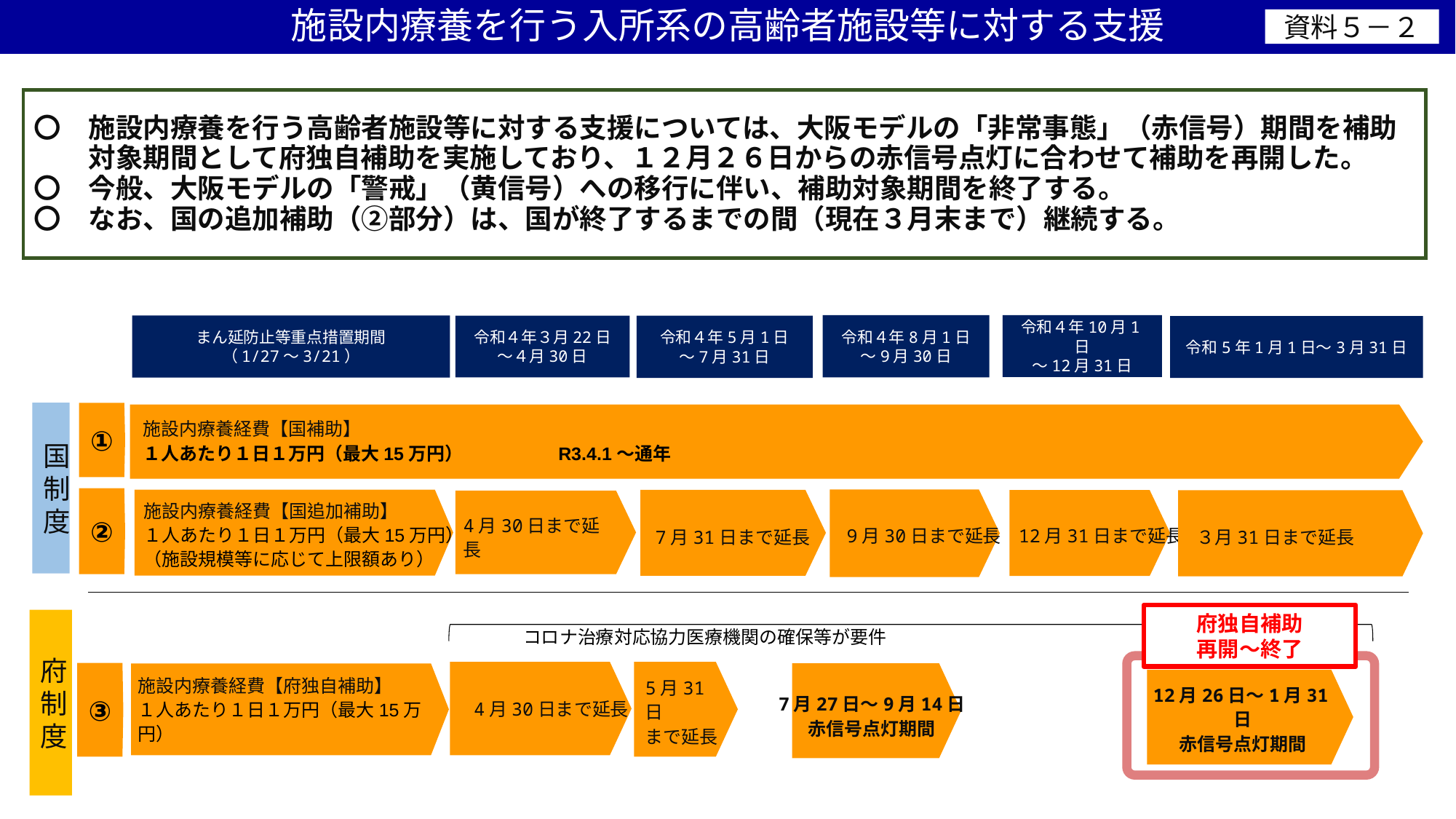

施設内療養を行う入所系の高齢者施設等に対する支援
資料５－２

〇　施設内療養を行う高齢者施設等に対する支援については、大阪モデルの「非常事態」（赤信号）期間を補助
　　対象期間として府独自補助を実施しており、１２月２６日からの赤信号点灯に合わせて補助を再開した。
〇　今般、大阪モデルの「警戒」（黄信号）への移行に伴い、補助対象期間を終了する。
〇　なお、国の追加補助（②部分）は、国が終了するまでの間（現在３月末まで）継続する。

令和４年8月1日
～9月30日
令和４年10月1日
～12月31日
まん延防止等重点措置期間
（1/27～3/21）
令和４年３月22日
～４月30日
令和４年5月1日
～7月31日
令和5年1月1日～3月31日

施設内療養経費【国補助】
１人あたり１日１万円（最大15万円）　　　　　R3.4.1～通年
国
制
度
①

施設内療養経費【国追加補助】
１人あたり１日１万円（最大15万円）
（施設規模等に応じて上限額あり）
4月30日まで延長
  7月31日まで延長

12月31日まで延長
9月30日まで延長
②

３月31日まで延長
府独自補助
再開～終了
府
制
度
コロナ治療対応協力医療機関の確保等が要件
  4月30日まで延長

5月31日
まで延長

③

施設内療養経費【府独自補助】
１人あたり１日１万円（最大15万円）

12月26日～1月31日
赤信号点灯期間
7月27日～9月14日
赤信号点灯期間